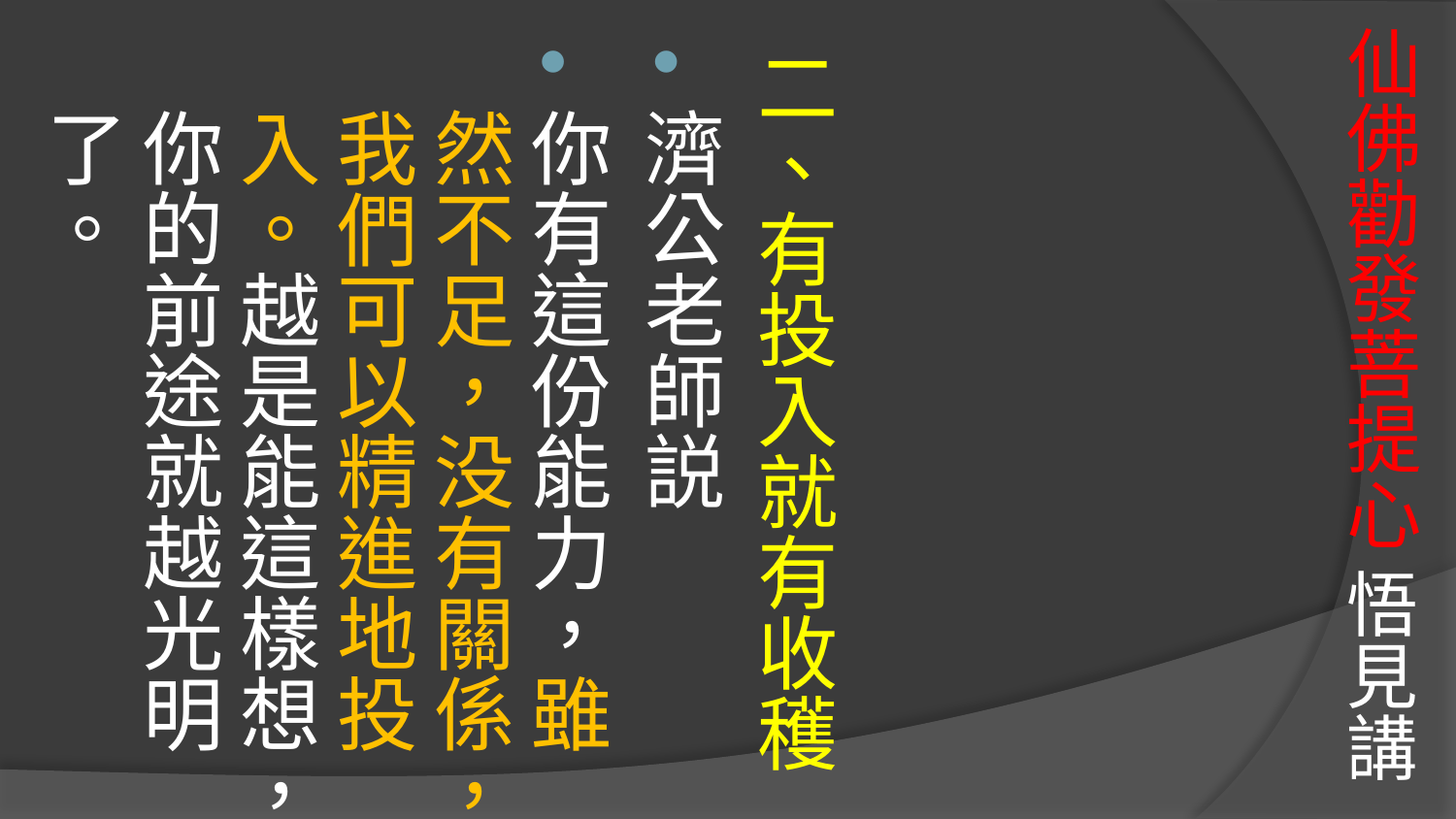

# 仙佛勸發菩提心 悟見講
二、有投入就有收穫
濟公老師説
你有這份能力，雖然不足，没有關係，我們可以精進地投入。越是能這樣想，你的前途就越光明了。